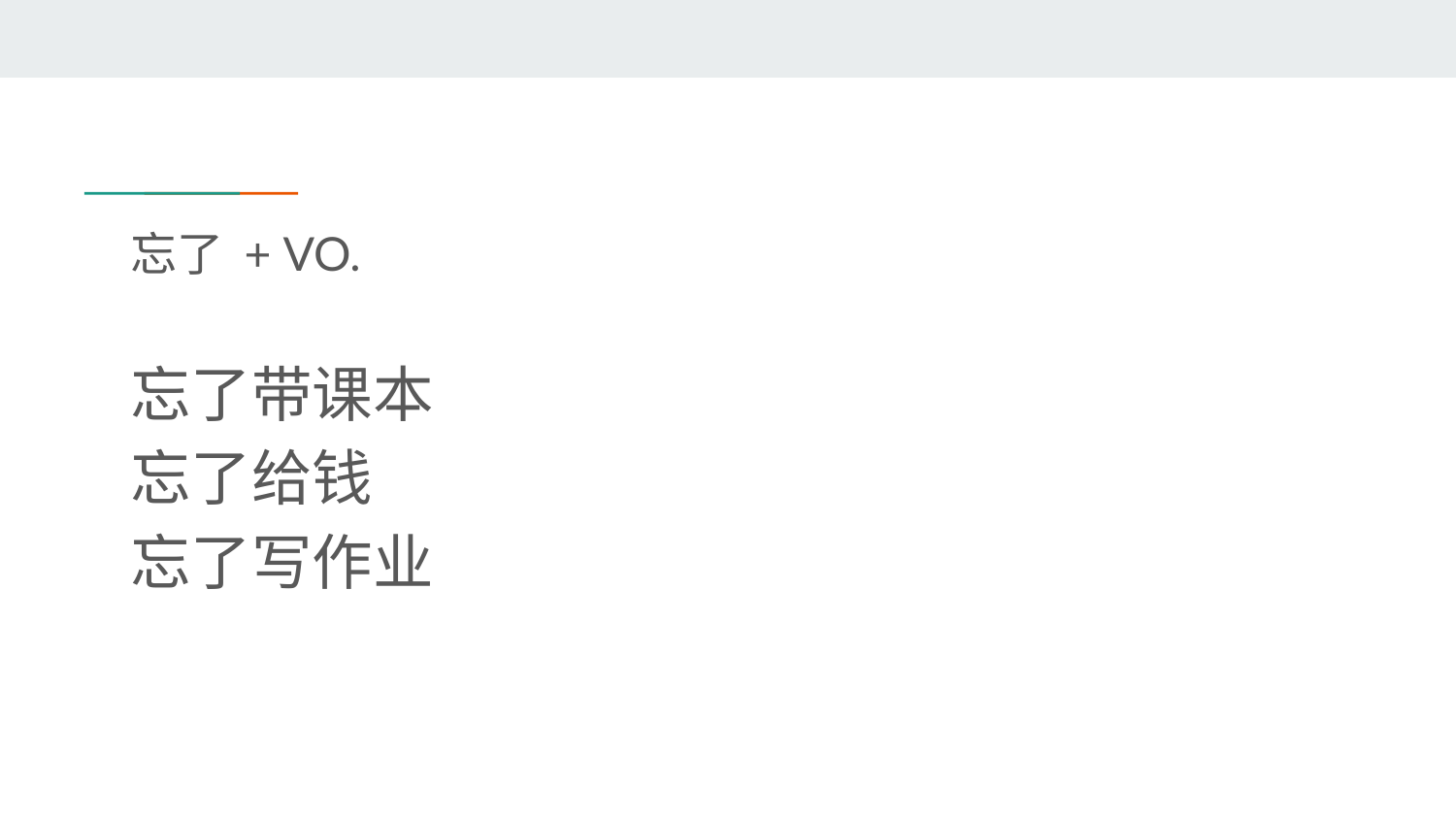

# 忘了 + VO.
忘了带课本
忘了给钱
忘了写作业